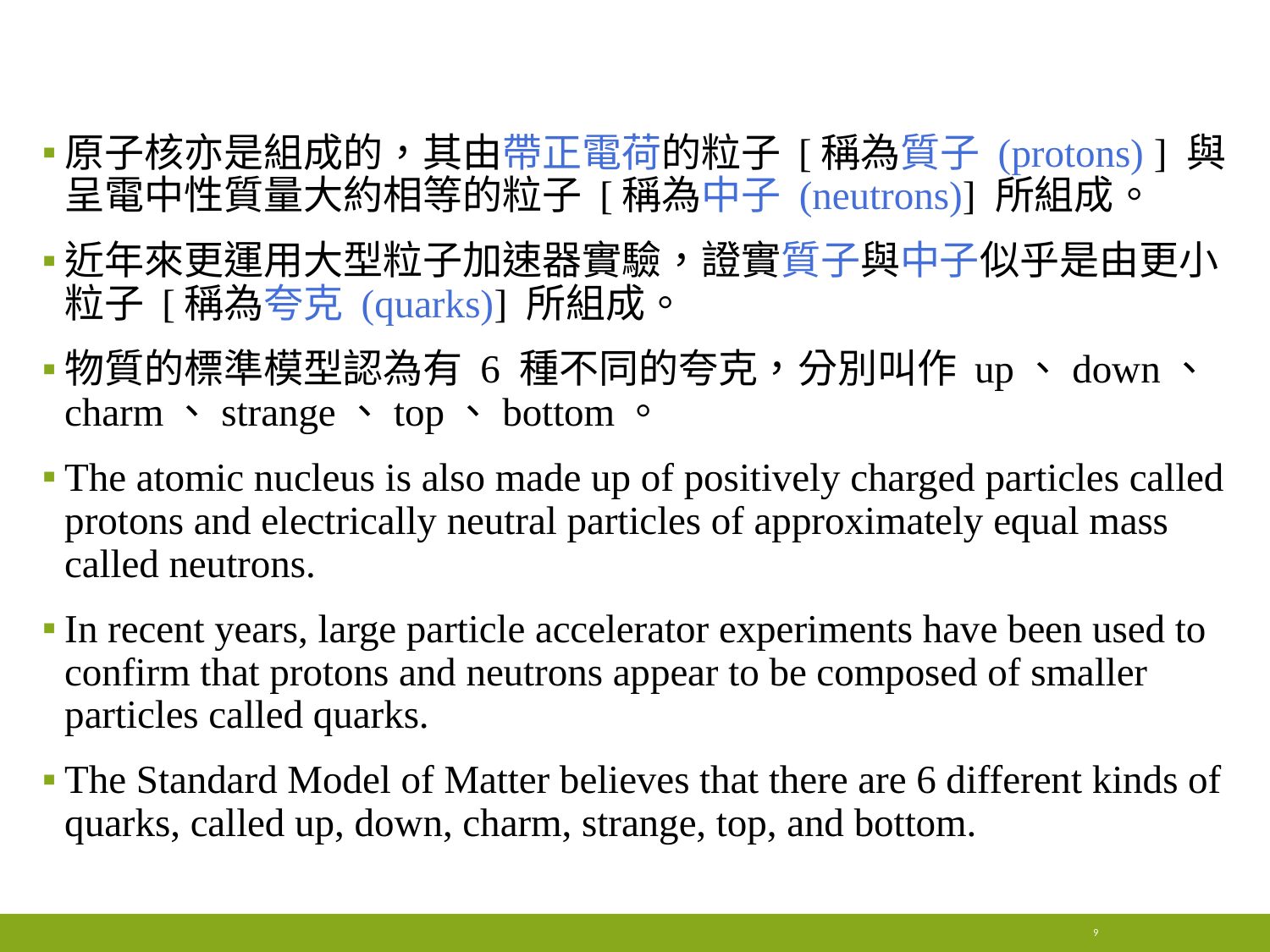

#
原子核亦是組成的，其由帶正電荷的粒子 [稱為質子 (protons) ] 與呈電中性質量大約相等的粒子 [稱為中子 (neutrons)] 所組成。
近年來更運用大型粒子加速器實驗，證實質子與中子似乎是由更小粒子 [稱為夸克 (quarks)] 所組成。
物質的標準模型認為有 6 種不同的夸克，分別叫作 up、down、charm、strange、top、bottom。
The atomic nucleus is also made up of positively charged particles called protons and electrically neutral particles of approximately equal mass called neutrons.
In recent years, large particle accelerator experiments have been used to confirm that protons and neutrons appear to be composed of smaller particles called quarks.
The Standard Model of Matter believes that there are 6 different kinds of quarks, called up, down, charm, strange, top, and bottom.
9